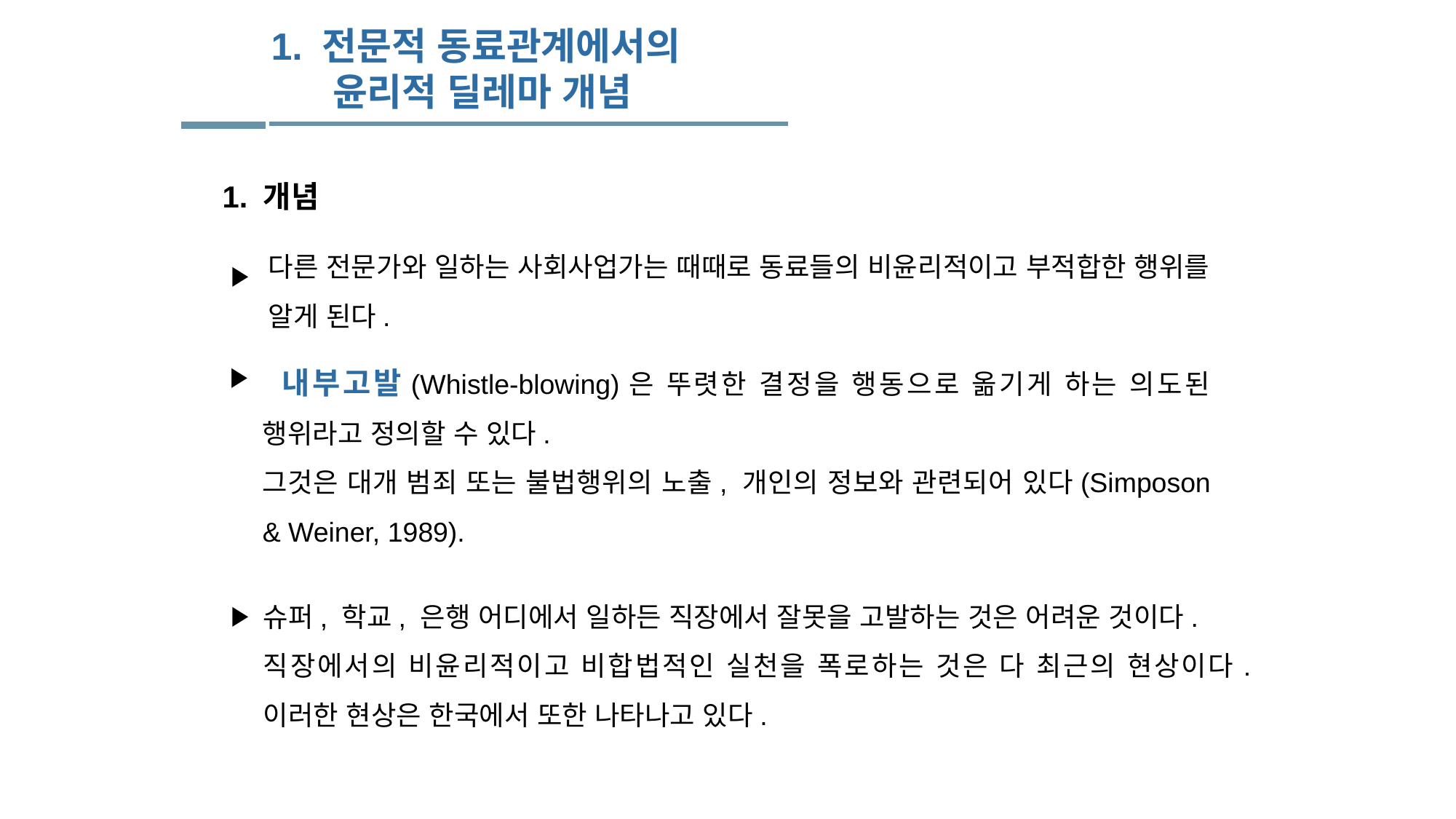

1. 전문적 동료관계에서의
          윤리적 딜레마 개념

1. 개념
다른 전문가와 일하는 사회사업가는 때때로 동료들의 비윤리적이고 부적합한 행위를 알게 된다.
▶
 내부고발(Whistle-blowing)은 뚜렷한 결정을 행동으로 옮기게 하는 의도된 행위라고 정의할 수 있다.
그것은 대개 범죄 또는 불법행위의 노출, 개인의 정보와 관련되어 있다(Simposon & Weiner, 1989).
▶
슈퍼, 학교, 은행 어디에서 일하든 직장에서 잘못을 고발하는 것은 어려운 것이다.
직장에서의 비윤리적이고 비합법적인 실천을 폭로하는 것은 다 최근의 현상이다. 이러한 현상은 한국에서 또한 나타나고 있다.
▶